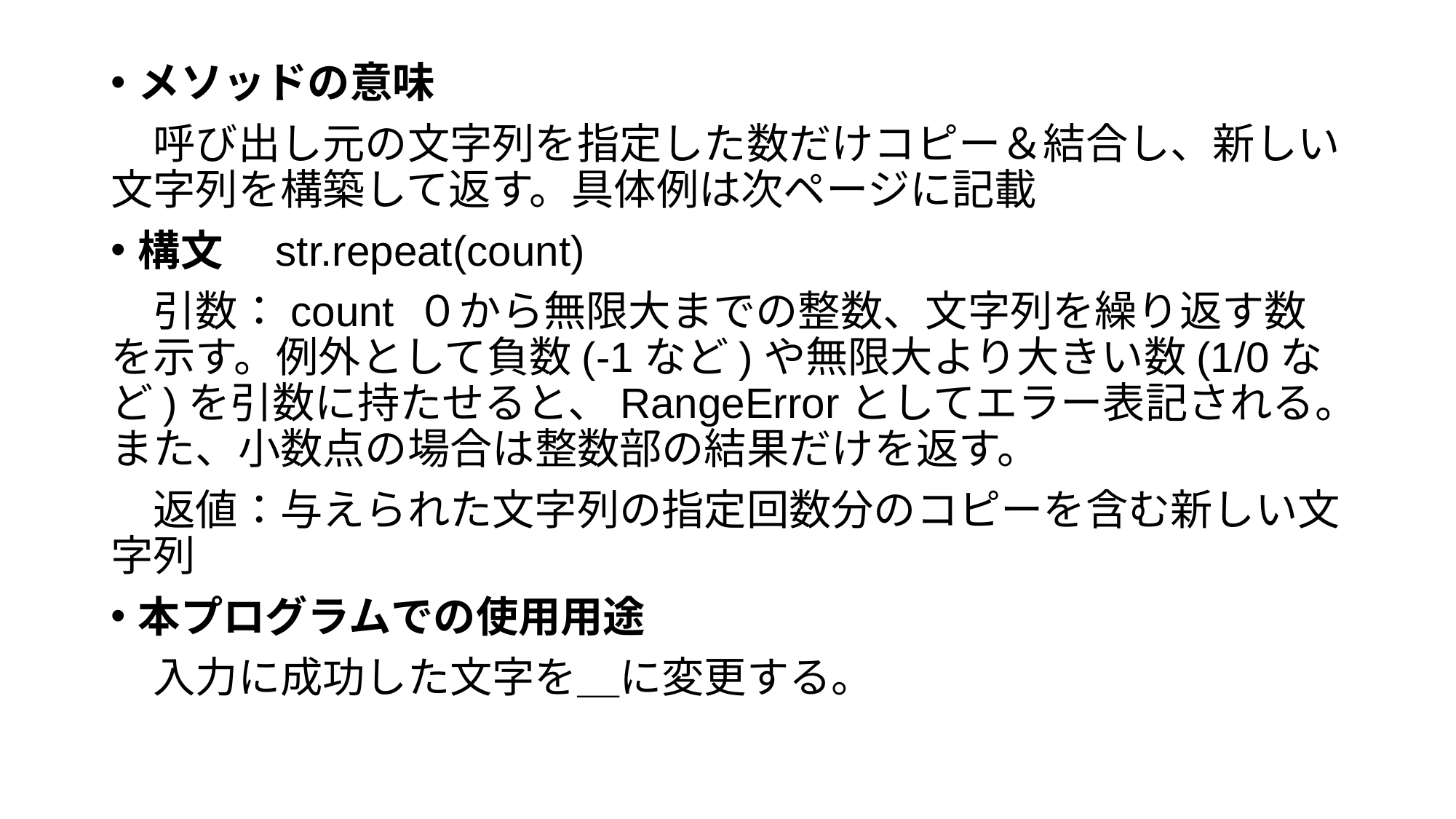

メソッドの意味
　呼び出し元の文字列を指定した数だけコピー＆結合し、新しい文字列を構築して返す。具体例は次ページに記載
構文　str.repeat(count)
　引数：count ０から無限大までの整数、文字列を繰り返す数を示す。例外として負数(-1など)や無限大より大きい数(1/0など)を引数に持たせると、RangeErrorとしてエラー表記される。また、小数点の場合は整数部の結果だけを返す。
　返値：与えられた文字列の指定回数分のコピーを含む新しい文字列
本プログラムでの使用用途
　入力に成功した文字を＿に変更する。